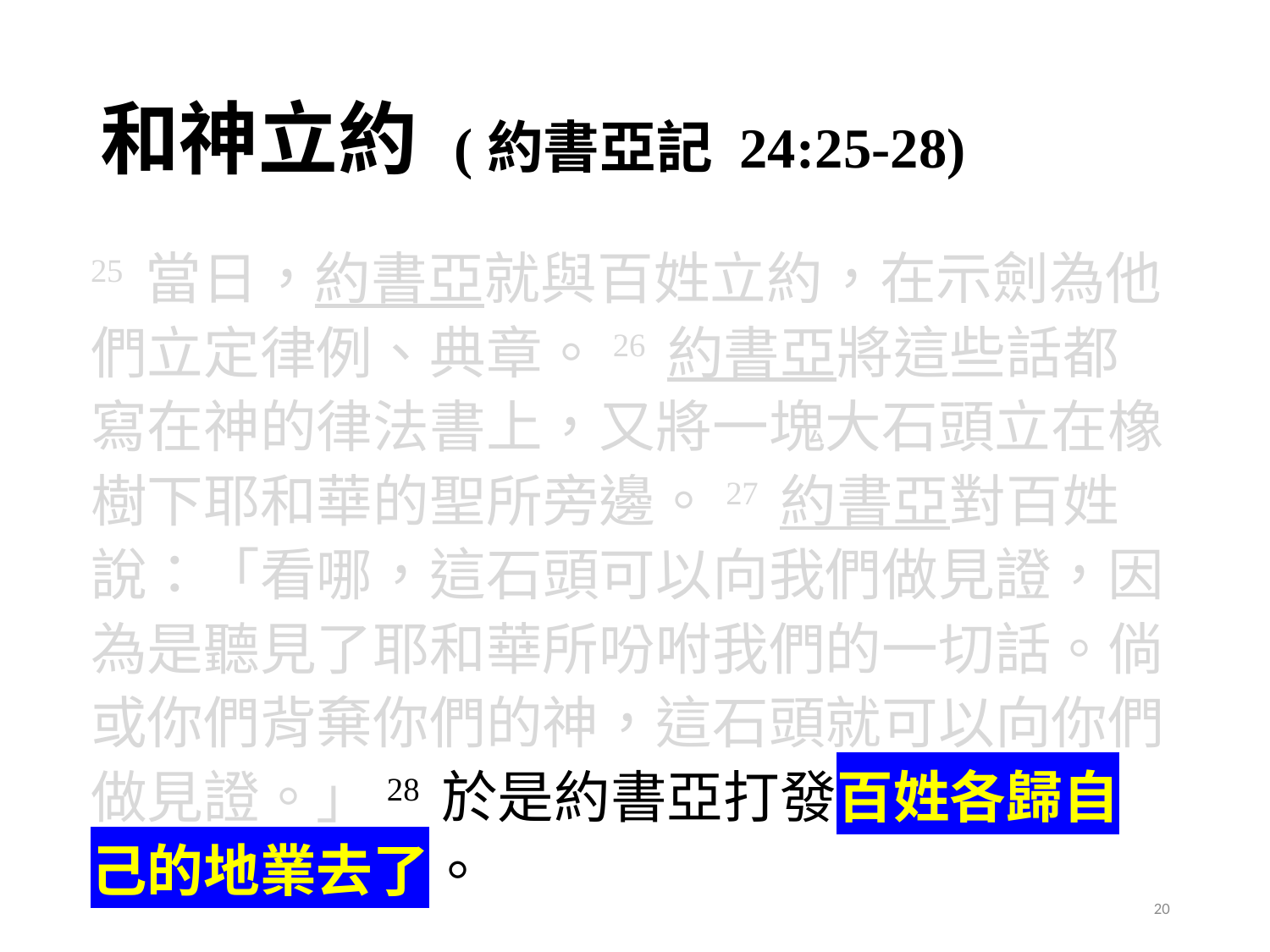

# 和神立約 (約書亞記 24:25-28)
25 當日，約書亞就與百姓立約，在示劍為他們立定律例、典章。26 約書亞將這些話都寫在神的律法書上，又將一塊大石頭立在橡樹下耶和華的聖所旁邊。27 約書亞對百姓說：「看哪，這石頭可以向我們做見證，因為是聽見了耶和華所吩咐我們的一切話。倘或你們背棄你們的神，這石頭就可以向你們做見證。」28 於是約書亞打發百姓各歸自己的地業去了。
20